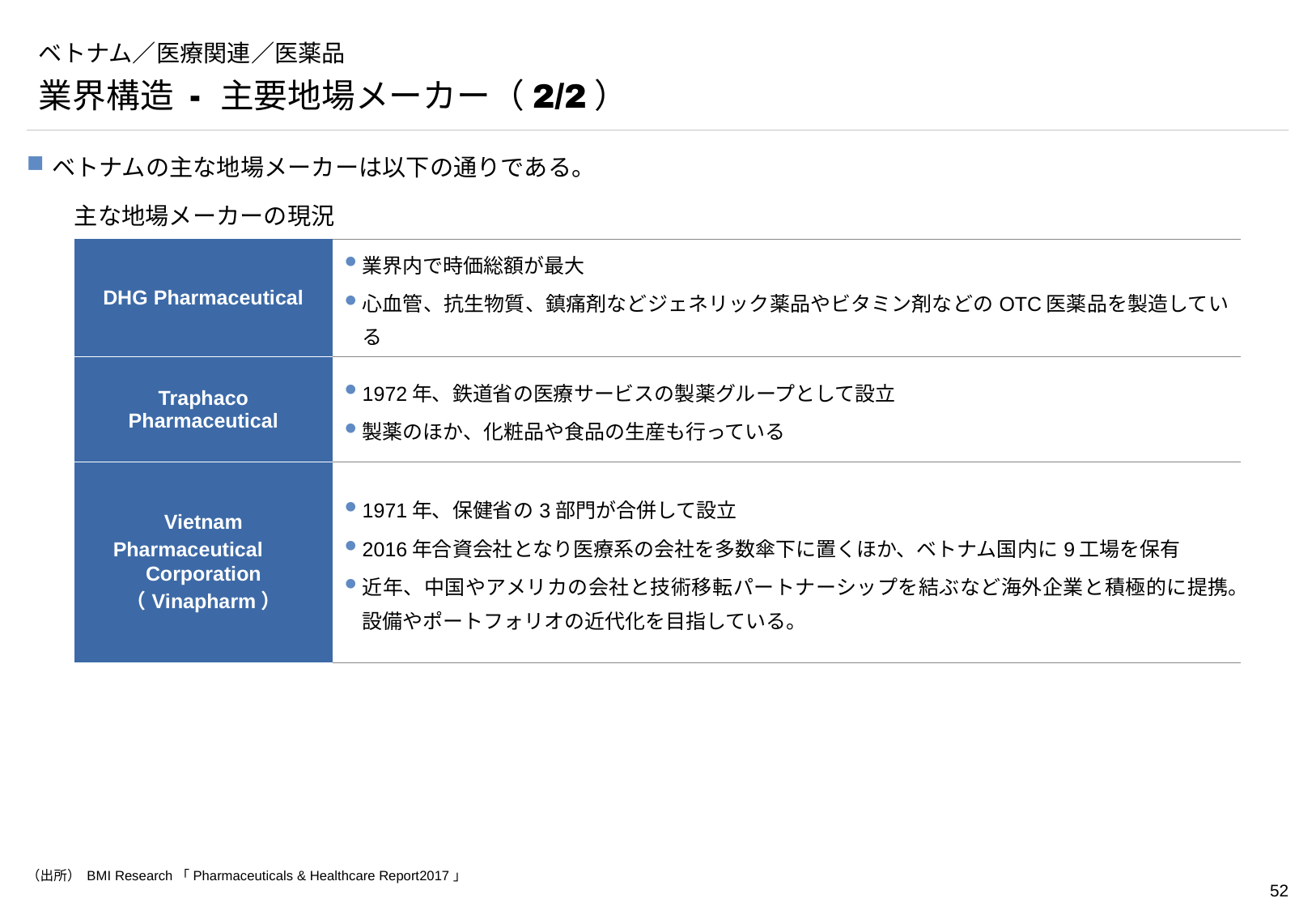

# ベトナム／医療関連／医薬品
業界構造 - 主要地場メーカー（2/2）
ベトナムの主な地場メーカーは以下の通りである。
主な地場メーカーの現況
| DHG Pharmaceutical | 業界内で時価総額が最大 心血管、抗生物質、鎮痛剤などジェネリック薬品やビタミン剤などのOTC医薬品を製造している |
| --- | --- |
| Traphaco Pharmaceutical | 1972年、鉄道省の医療サービスの製薬グループとして設立 製薬のほか、化粧品や食品の生産も行っている |
| Vietnam Pharmaceutical　Corporation （Vinapharm） | 1971年、保健省の3部門が合併して設立 2016年合資会社となり医療系の会社を多数傘下に置くほか、ベトナム国内に9工場を保有 近年、中国やアメリカの会社と技術移転パートナーシップを結ぶなど海外企業と積極的に提携。設備やポートフォリオの近代化を目指している。 |
（出所） BMI Research「Pharmaceuticals & Healthcare Report2017」